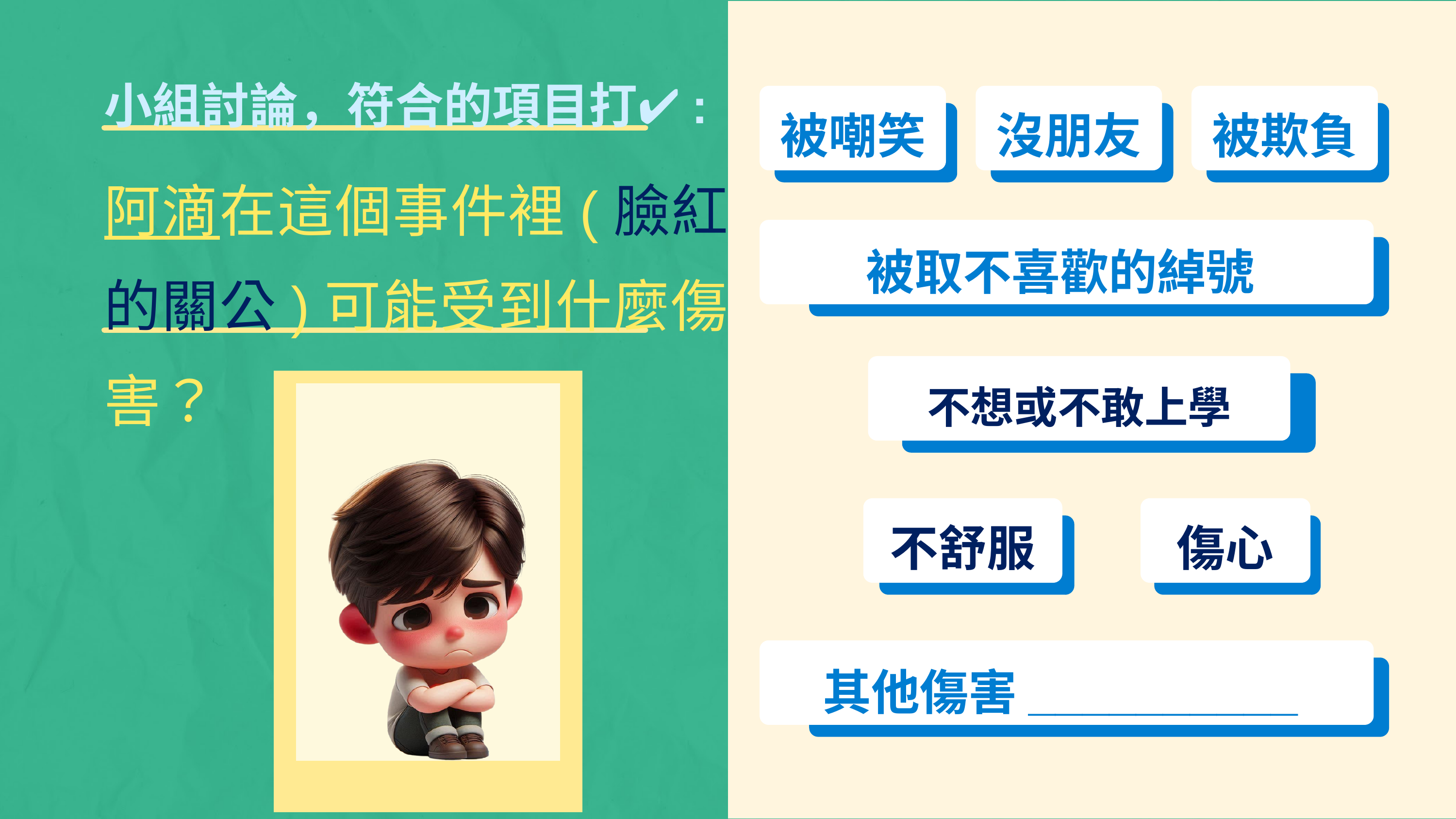

小組討論，符合的項目打✔:

被嘲笑

沒朋友

被欺負

阿滴在這個事件裡(臉紅的關公)可能受到什麼傷害？

被取不喜歡的綽號

不想或不敢上學

不舒服

傷心

其他傷害__________